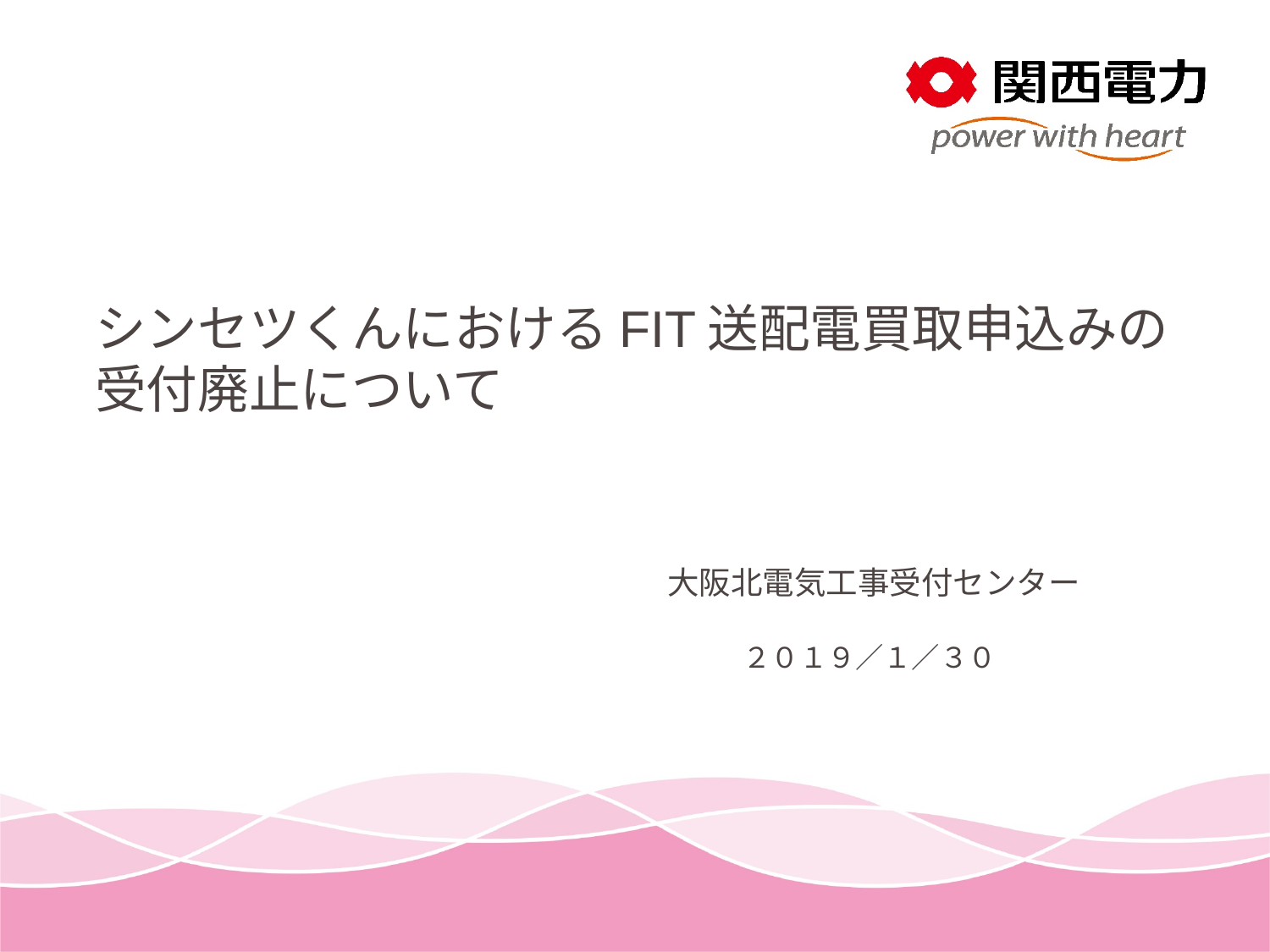

# シンセツくんにおけるFIT送配電買取申込みの 受付廃止について
大阪北電気工事受付センター
２０１９／１／３０